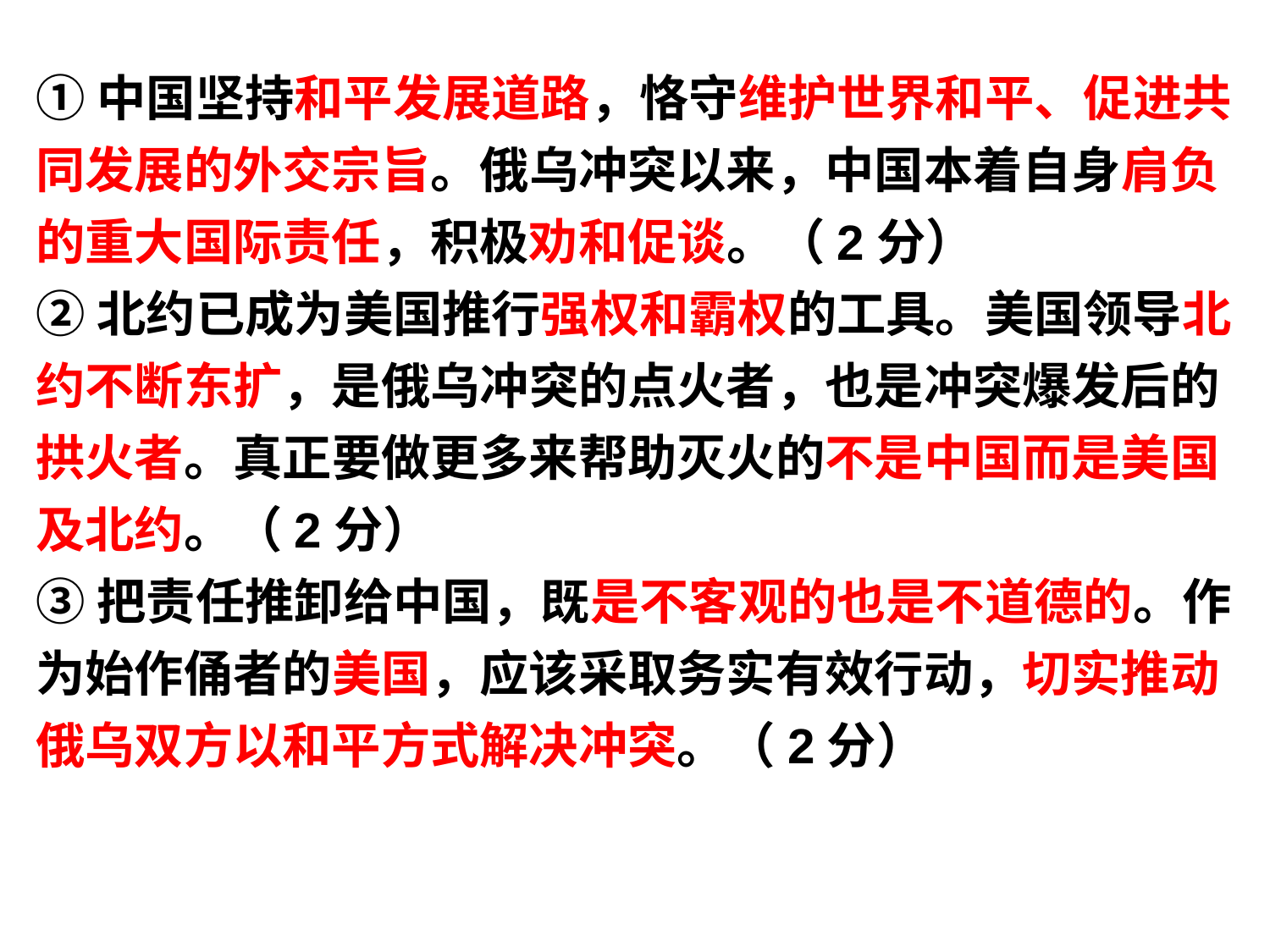

①中国坚持和平发展道路，恪守维护世界和平、促进共同发展的外交宗旨。俄乌冲突以来，中国本着自身肩负的重大国际责任，积极劝和促谈。（2分）
②北约已成为美国推行强权和霸权的工具。美国领导北约不断东扩，是俄乌冲突的点火者，也是冲突爆发后的拱火者。真正要做更多来帮助灭火的不是中国而是美国及北约。（2分）
③把责任推卸给中国，既是不客观的也是不道德的。作为始作俑者的美国，应该采取务实有效行动，切实推动俄乌双方以和平方式解决冲突。（2分）